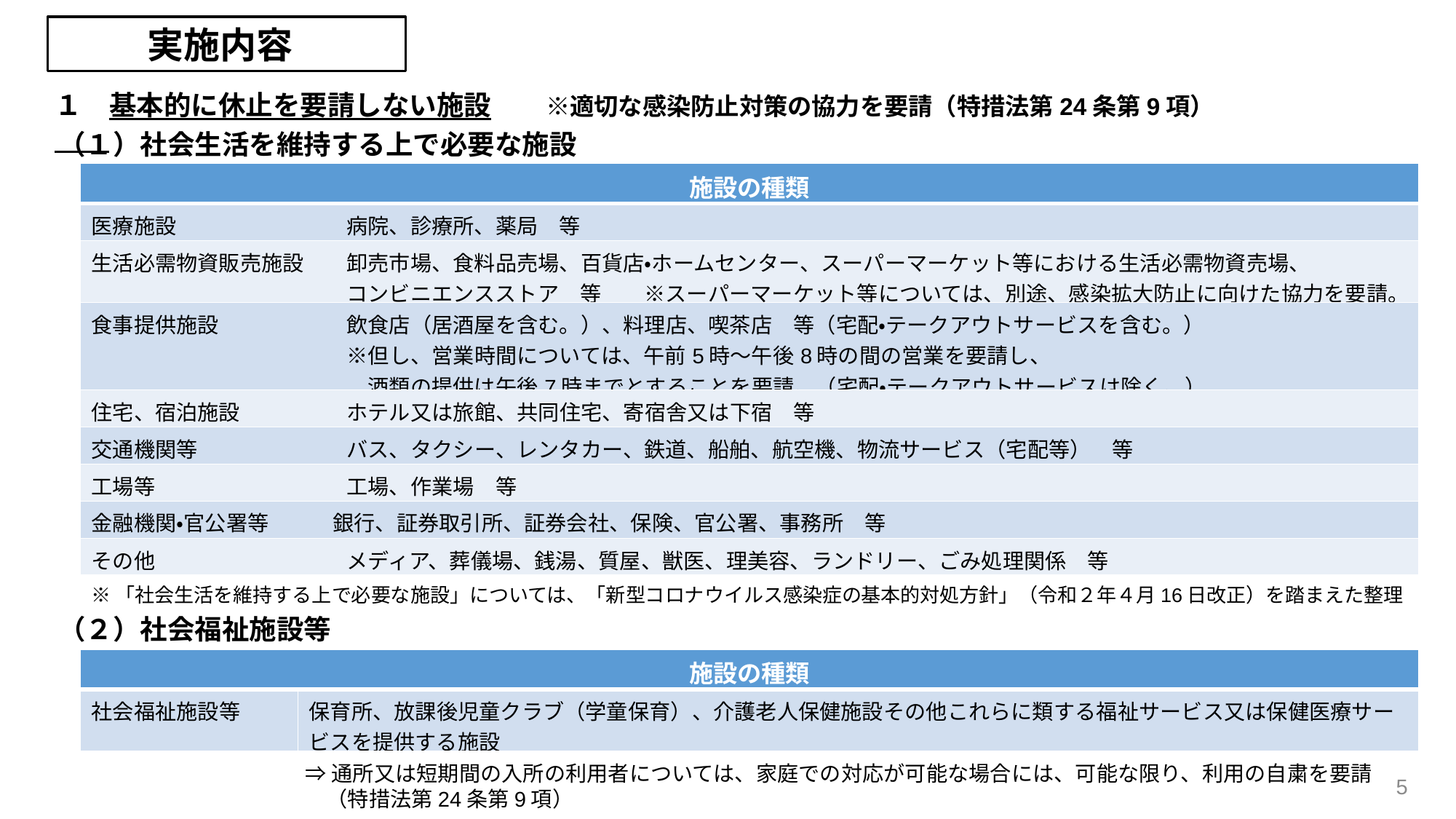

実施内容
１　基本的に休止を要請しない施設　　※適切な感染防止対策の協力を要請（特措法第24条第9項）

（１）社会生活を維持する上で必要な施設
| 施設の種類 |
| --- |
| 医療施設　　　　　　　　病院、診療所、薬局　等 |
| 生活必需物資販売施設　　卸売市場、食料品売場、百貨店・ホームセンター、スーパーマーケット等における生活必需物資売場、 　　　　　　　　　　　　コンビニエンスストア　等　　※スーパーマーケット等については、別途、感染拡大防止に向けた協力を要請。 |
| 食事提供施設　　　　　　飲食店（居酒屋を含む。）、料理店、喫茶店　等（宅配・テークアウトサービスを含む。） 　　　　　　　　　　　　※但し、営業時間については、午前5時～午後8時の間の営業を要請し、 　　　　　　　　　　　　　酒類の提供は午後7時までとすることを要請。（宅配・テークアウトサービスは除く。） |
| 住宅、宿泊施設　　　　　ホテル又は旅館、共同住宅、寄宿舎又は下宿　等 |
| 交通機関等　　　　　　　バス、タクシー、レンタカー、鉄道、船舶、航空機、物流サービス（宅配等）　等 |
| 工場等　　　　　　　　　工場、作業場　等 |
| 金融機関・官公署等　　　銀行、証券取引所、証券会社、保険、官公署、事務所　等 |
| その他　　　　　　　　　メディア、葬儀場、銭湯、質屋、獣医、理美容、ランドリー、ごみ処理関係　等 |
※「社会生活を維持する上で必要な施設」については、「新型コロナウイルス感染症の基本的対処方針」（令和２年４月16日改正）を踏まえた整理
（２）社会福祉施設等
| 施設の種類 |  |
| --- | --- |
| 社会福祉施設等 | 保育所、放課後児童クラブ（学童保育）、介護老人保健施設その他これらに類する福祉サービス又は保健医療サービスを提供する施設 |
⇒通所又は短期間の入所の利用者については、家庭での対応が可能な場合には、可能な限り、利用の自粛を要請
　（特措法第24条第9項）
5